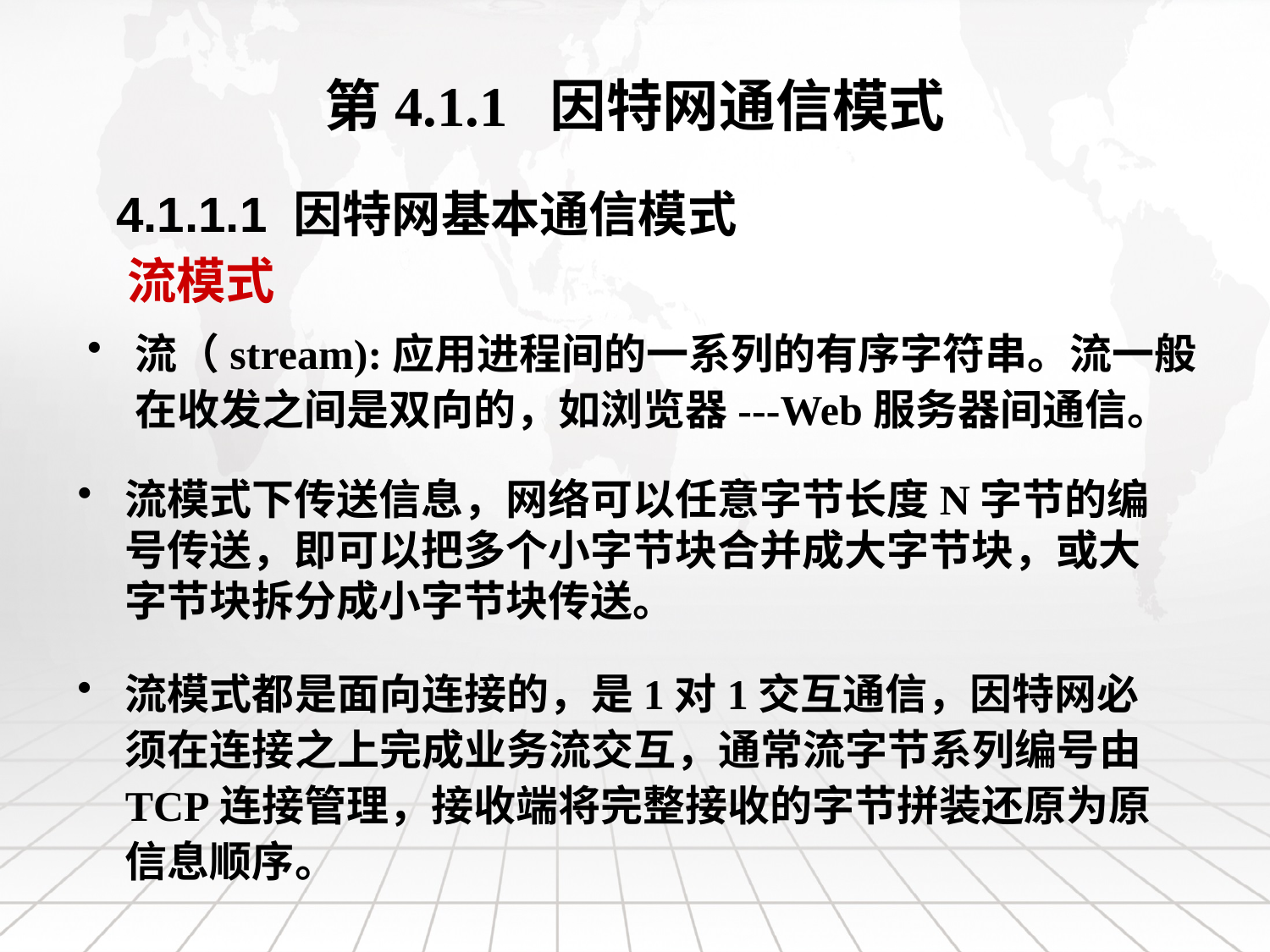

第4.1.1  因特网通信模式
 4.1.1.1 因特网基本通信模式
流模式
流（stream):应用进程间的一系列的有序字符串。流一般在收发之间是双向的，如浏览器---Web服务器间通信。
流模式下传送信息，网络可以任意字节长度N字节的编号传送，即可以把多个小字节块合并成大字节块，或大字节块拆分成小字节块传送。
流模式都是面向连接的，是1对1交互通信，因特网必须在连接之上完成业务流交互，通常流字节系列编号由TCP连接管理，接收端将完整接收的字节拼装还原为原信息顺序。